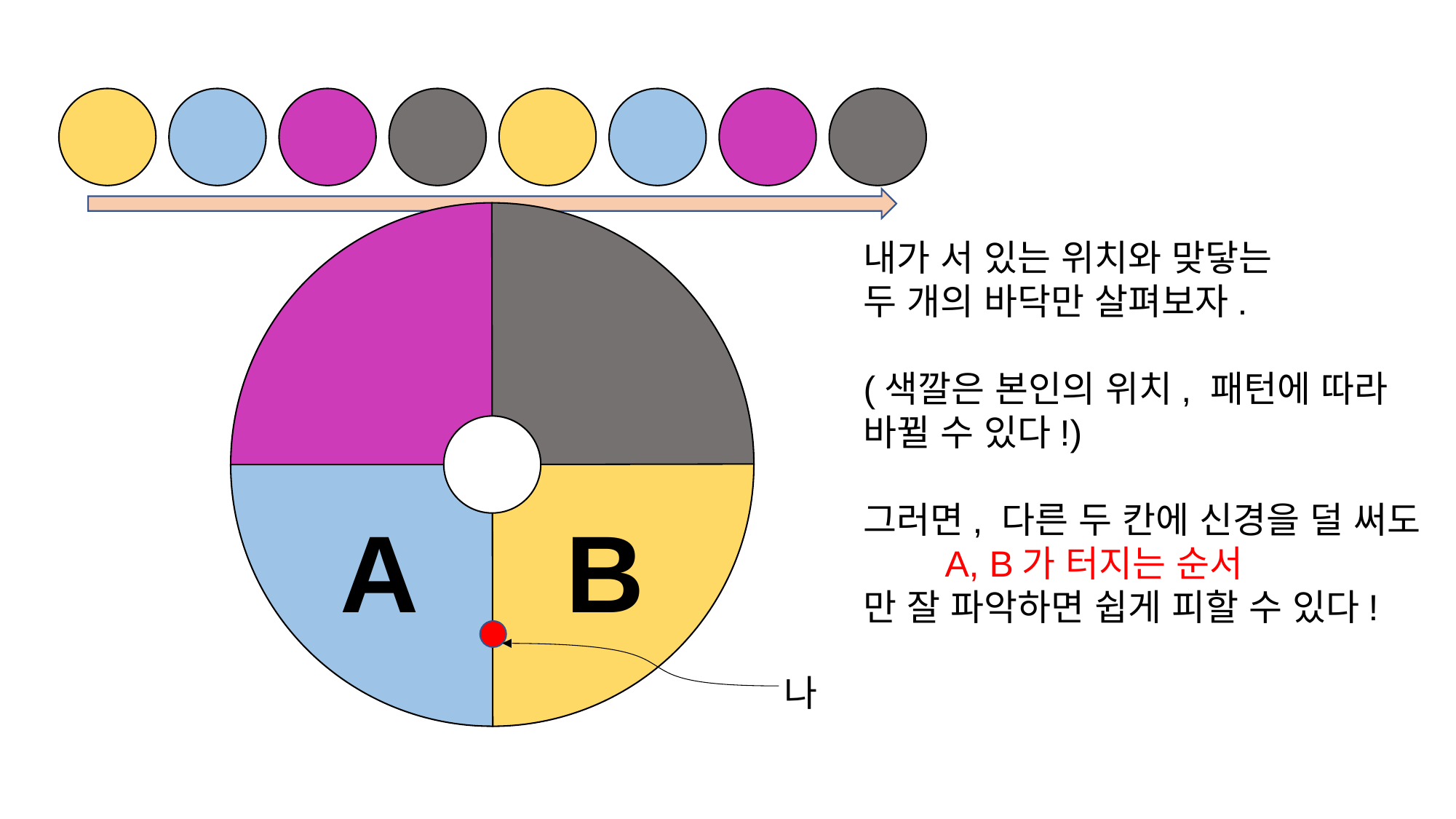

내가 서 있는 위치와 맞닿는
두 개의 바닥만 살펴보자.

(색깔은 본인의 위치, 패턴에 따라
바뀔 수 있다!)

그러면, 다른 두 칸에 신경을 덜 써도
        A, B가 터지는 순서
만 잘 파악하면 쉽게 피할 수 있다!

A
B

나